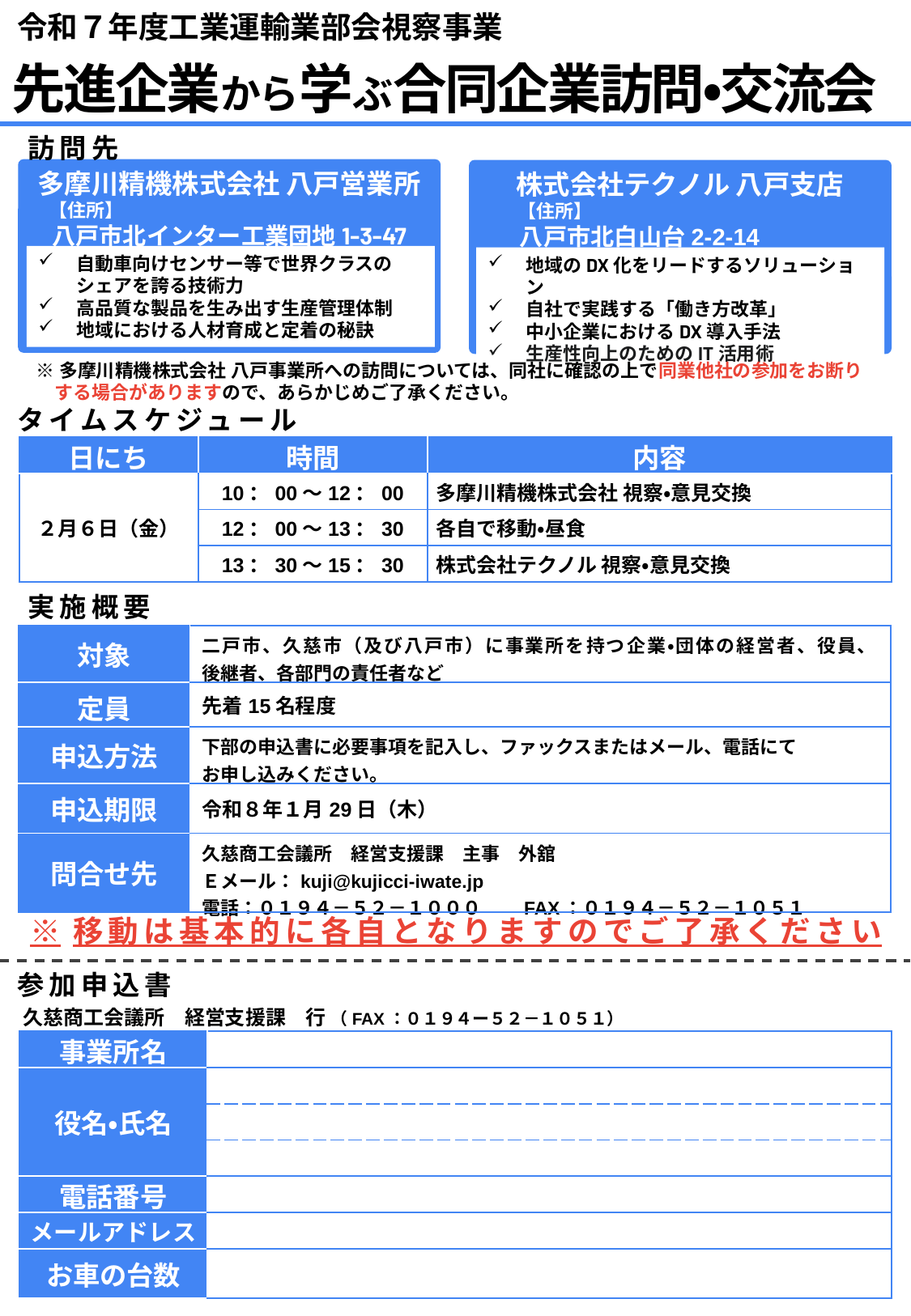

令和７年度工業運輸業部会視察事業
先進企業から学ぶ合同企業訪問・交流会
訪問先
多摩川精機株式会社 八戸営業所
　【住所】
八戸市北インター工業団地1-3-47
株式会社テクノル 八戸支店
　　【住所】
　　八戸市北白山台2-2-14

自動車向けセンサー等で世界クラスのシェアを誇る技術力
高品質な製品を生み出す生産管理体制
地域における人材育成と定着の秘訣
地域のDX化をリードするソリューション
自社で実践する「働き方改革」
中小企業におけるDX導入手法
生産性向上のためのIT活用術
※多摩川精機株式会社 八戸事業所への訪問については、同社に確認の上で同業他社の参加をお断り
　する場合がありますので、あらかじめご了承ください。
タイムスケジュール
| 日にち | 時間 | 内容 |
| --- | --- | --- |
| ２月６日（金） | 10：00～12：00 | 多摩川精機株式会社 視察・意見交換 |
|  | 12：00～13：30 | 各自で移動・昼食 |
|  | 13：30～15：30 | 株式会社テクノル 視察・意見交換 |
実施概要
| 対象 | 二戸市、久慈市（及び八戸市）に事業所を持つ企業・団体の経営者、役員、 後継者、各部門の責任者など |
| --- | --- |
| 定員 | 先着15名程度 |
| 申込方法 | 下部の申込書に必要事項を記入し、ファックスまたはメール、電話にて お申し込みください。 |
| 申込期限 | 令和８年１月29日（木） |
| 問合せ先 | 久慈商工会議所　経営支援課　主事　外舘 Ｅメール：kuji@kujicci-iwate.jp 電話：０１９４－５２－１０００　　FAX：０１９４－５２－１０５１ |
※移動は基本的に各自となりますのでご了承ください
参加申込書
久慈商工会議所　経営支援課　行 （FAX：０１９４ー５２－１０５１）
| 事業所名 |  |
| --- | --- |
| 役名・氏名 |  |
|  |  |
|  |  |
| 電話番号 |  |
| メールアドレス |  |
| お車の台数 |  |